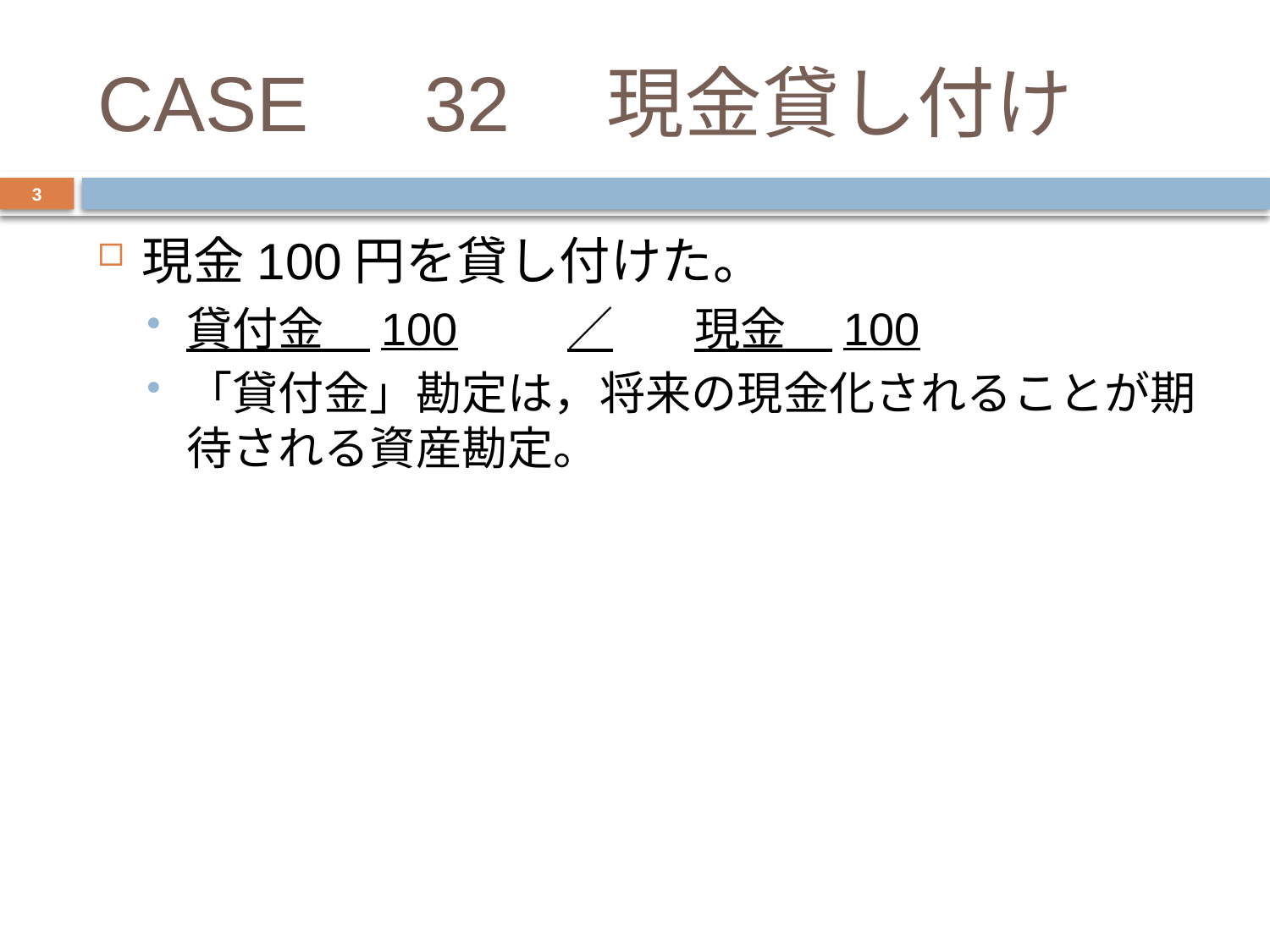

# CASE　32　現金貸し付け
3
現金100円を貸し付けた。
貸付金　100	／	現金　100
「貸付金」勘定は，将来の現金化されることが期待される資産勘定。